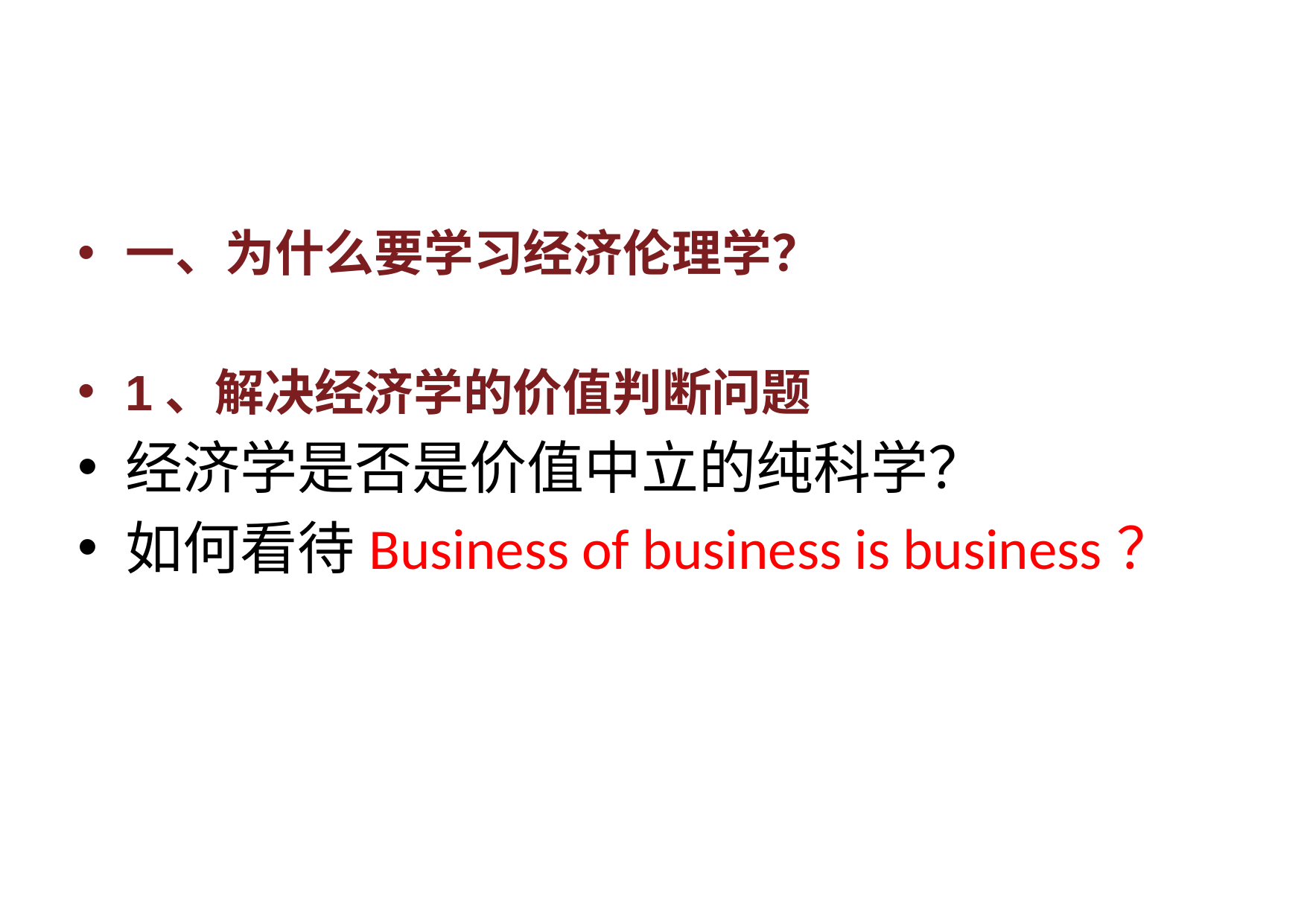

#
一、为什么要学习经济伦理学？

1、解决经济学的价值判断问题
经济学是否是价值中立的纯科学？
如何看待Business of business is business？